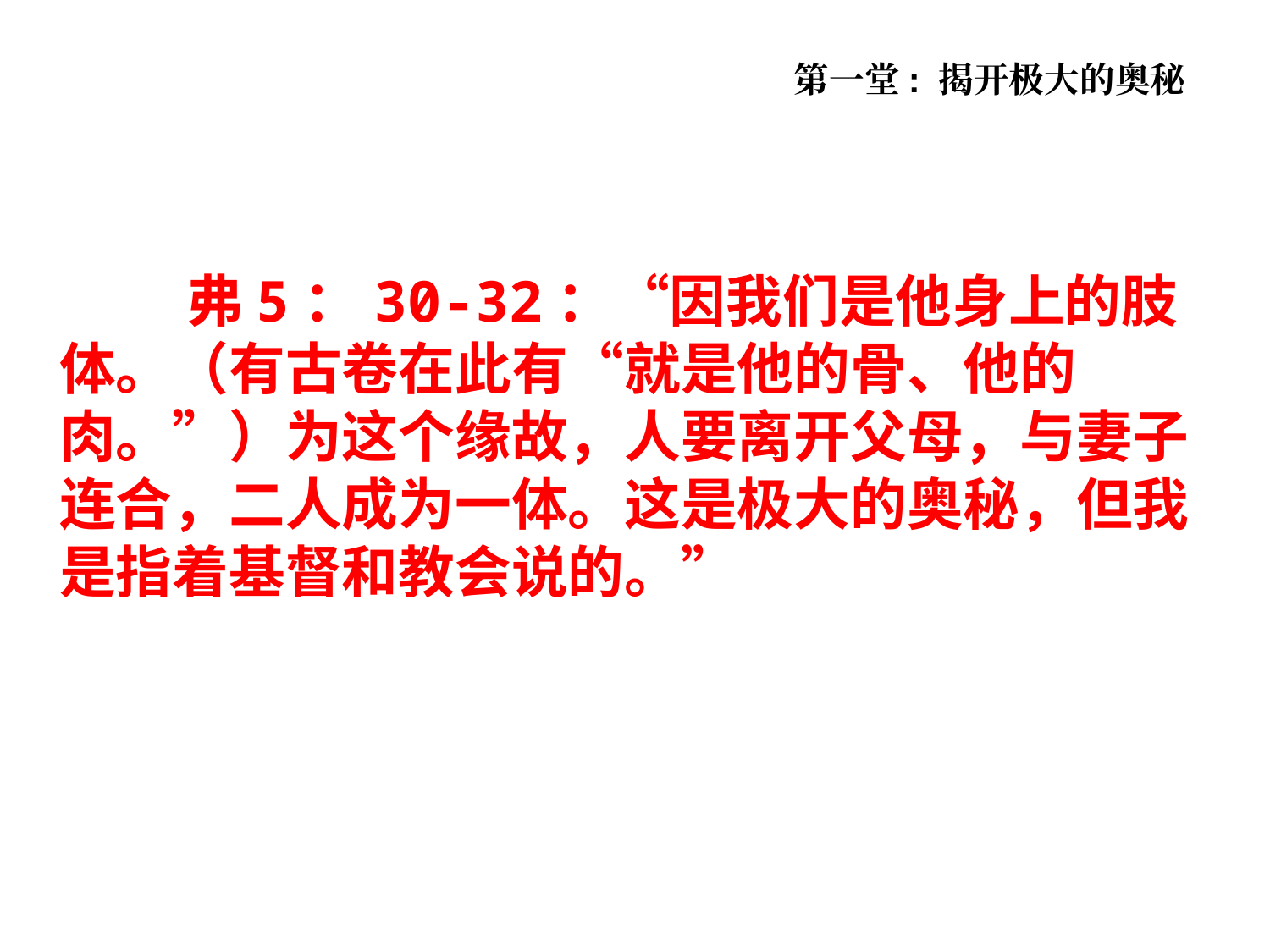

# 第一堂: 揭开极大的奥秘

	弗5：30-32：“因我们是他身上的肢体。（有古卷在此有“就是他的骨、他的肉。”）为这个缘故，人要离开父母，与妻子连合，二人成为一体。这是极大的奥秘，但我是指着基督和教会说的。”